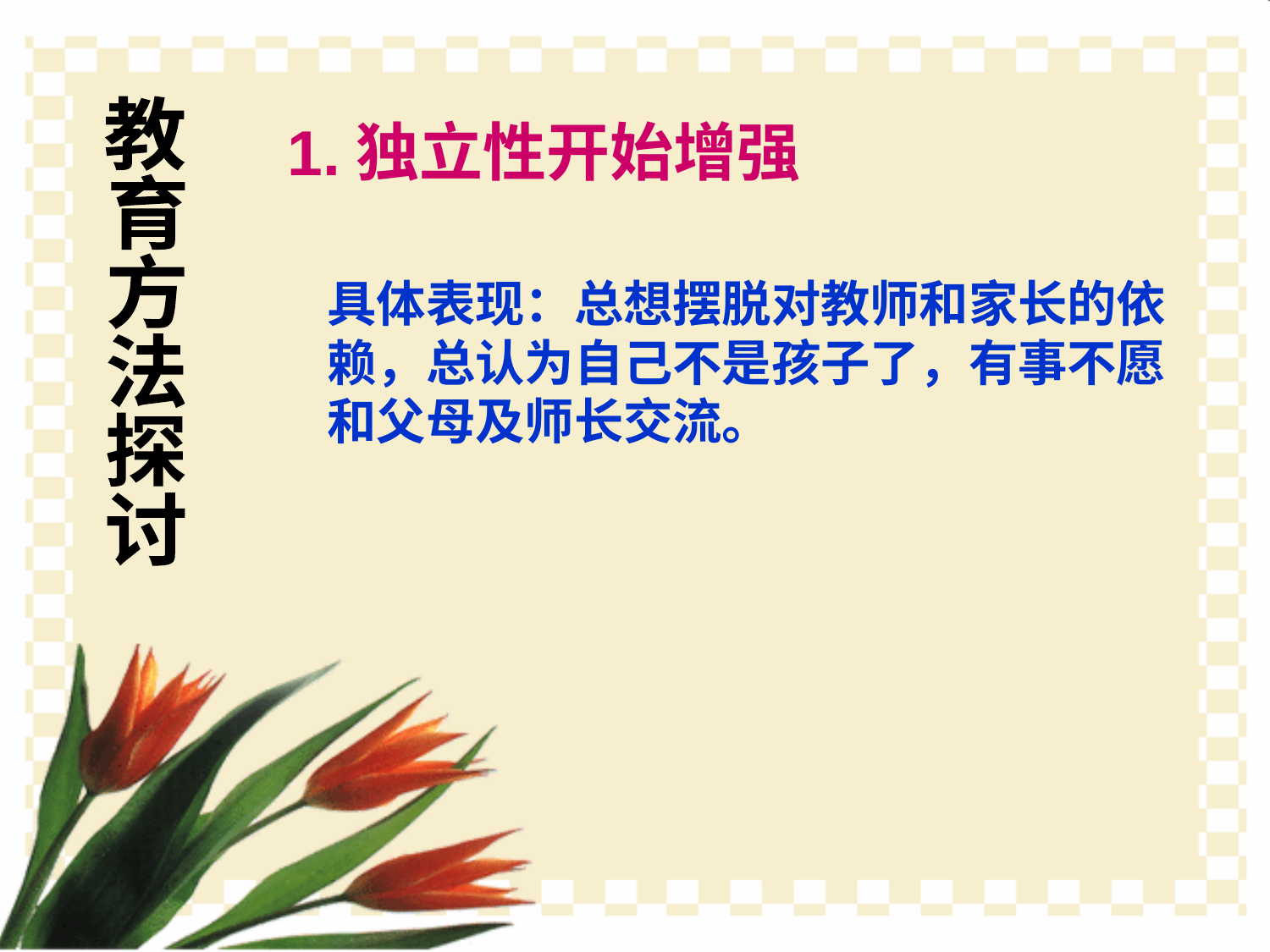

教
育
方
法
探
讨
1.独立性开始增强
具体表现：总想摆脱对教师和家长的依赖，总认为自己不是孩子了，有事不愿和父母及师长交流。